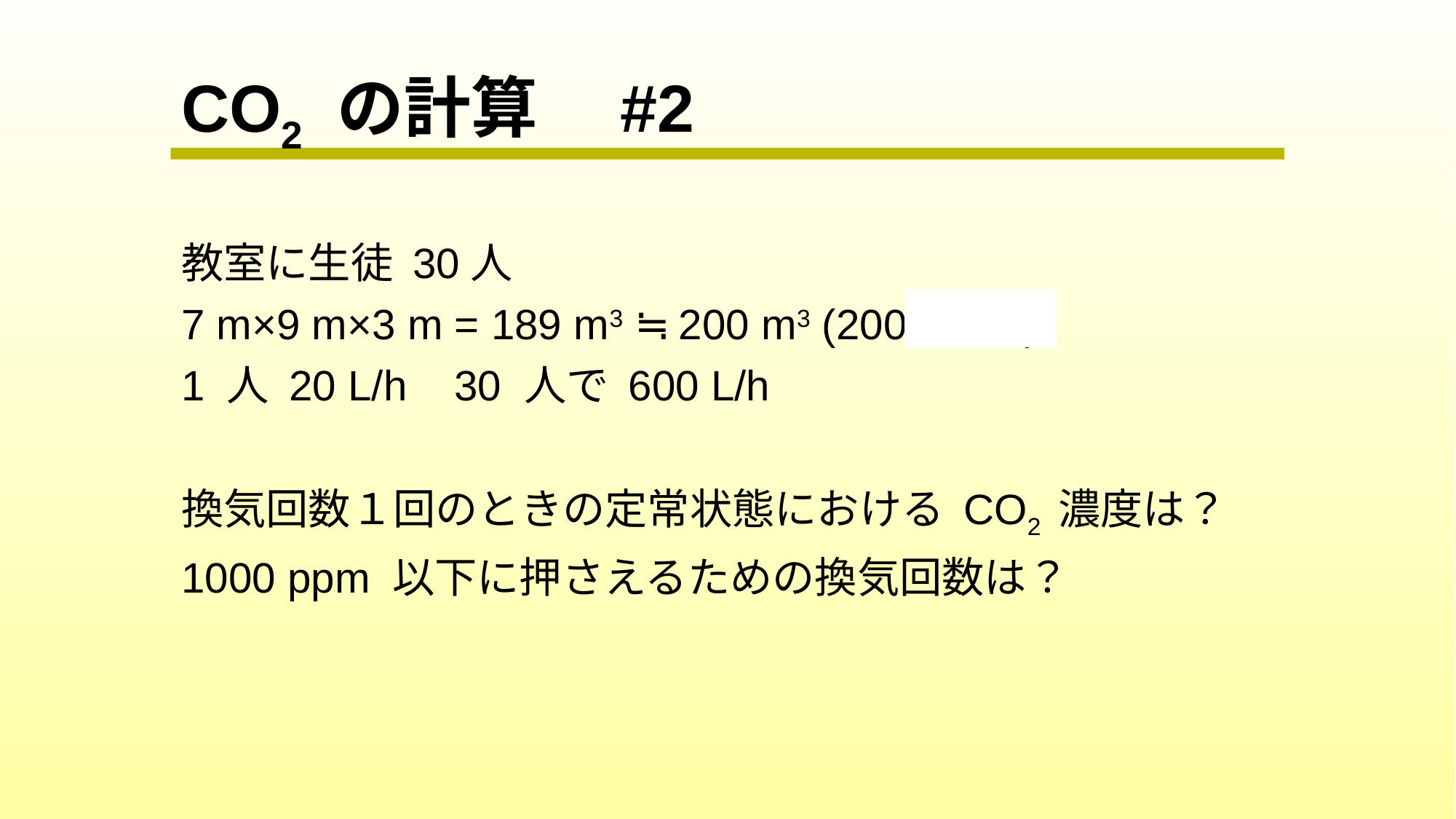

# CO2 の計算　#2
教室に生徒 30人
7 m×9 m×3 m = 189 m3 ≒ 200 m3 (200 000 L)
1 人 20 L/h    30 人で 600 L/h

換気回数１回のときの定常状態における CO2 濃度は？
1000 ppm 以下に押さえるための換気回数は？